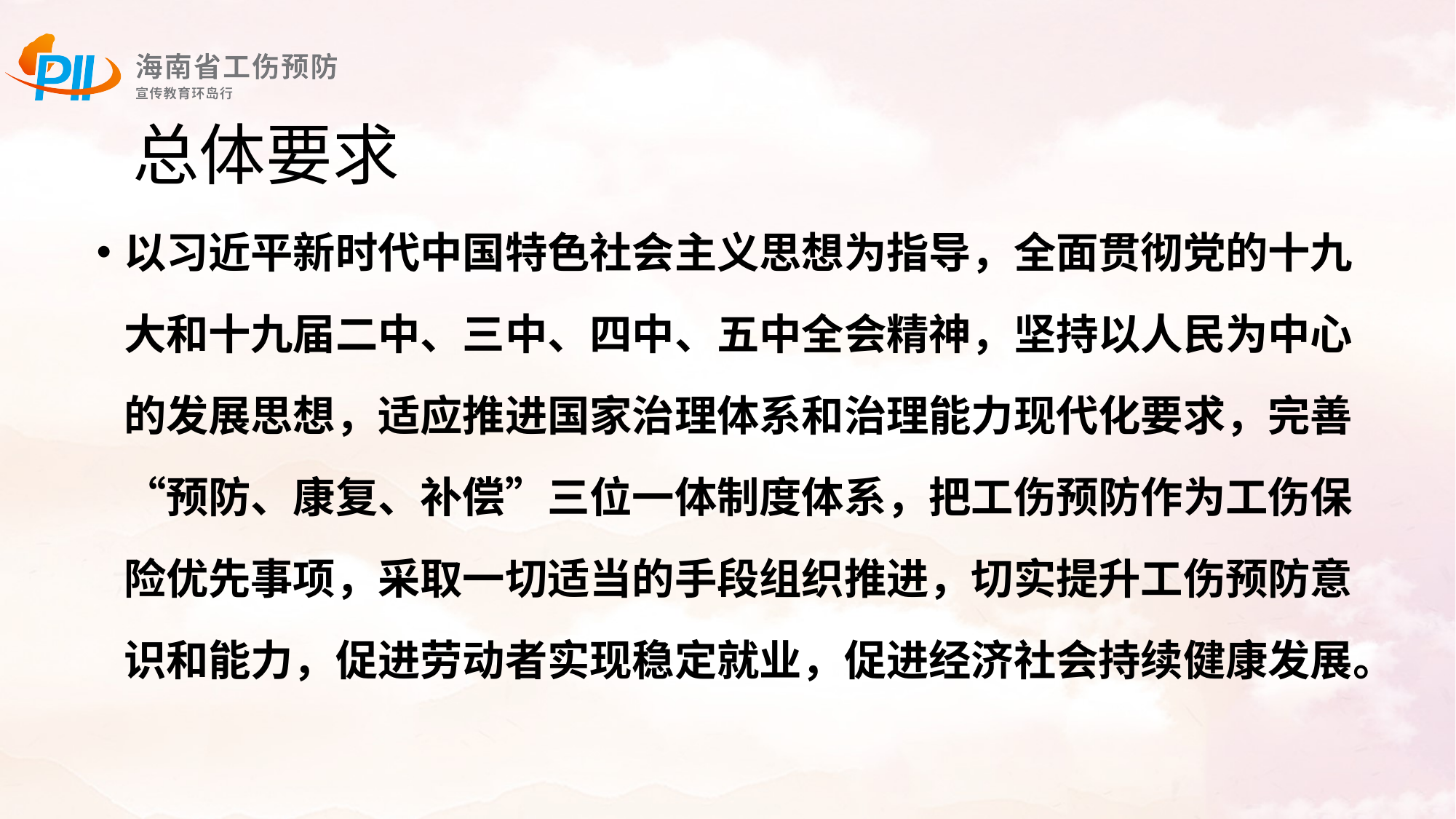

# 总体要求
以习近平新时代中国特色社会主义思想为指导，全面贯彻党的十九大和十九届二中、三中、四中、五中全会精神，坚持以人民为中心的发展思想，适应推进国家治理体系和治理能力现代化要求，完善“预防、康复、补偿”三位一体制度体系，把工伤预防作为工伤保险优先事项，采取一切适当的手段组织推进，切实提升工伤预防意识和能力，促进劳动者实现稳定就业，促进经济社会持续健康发展。